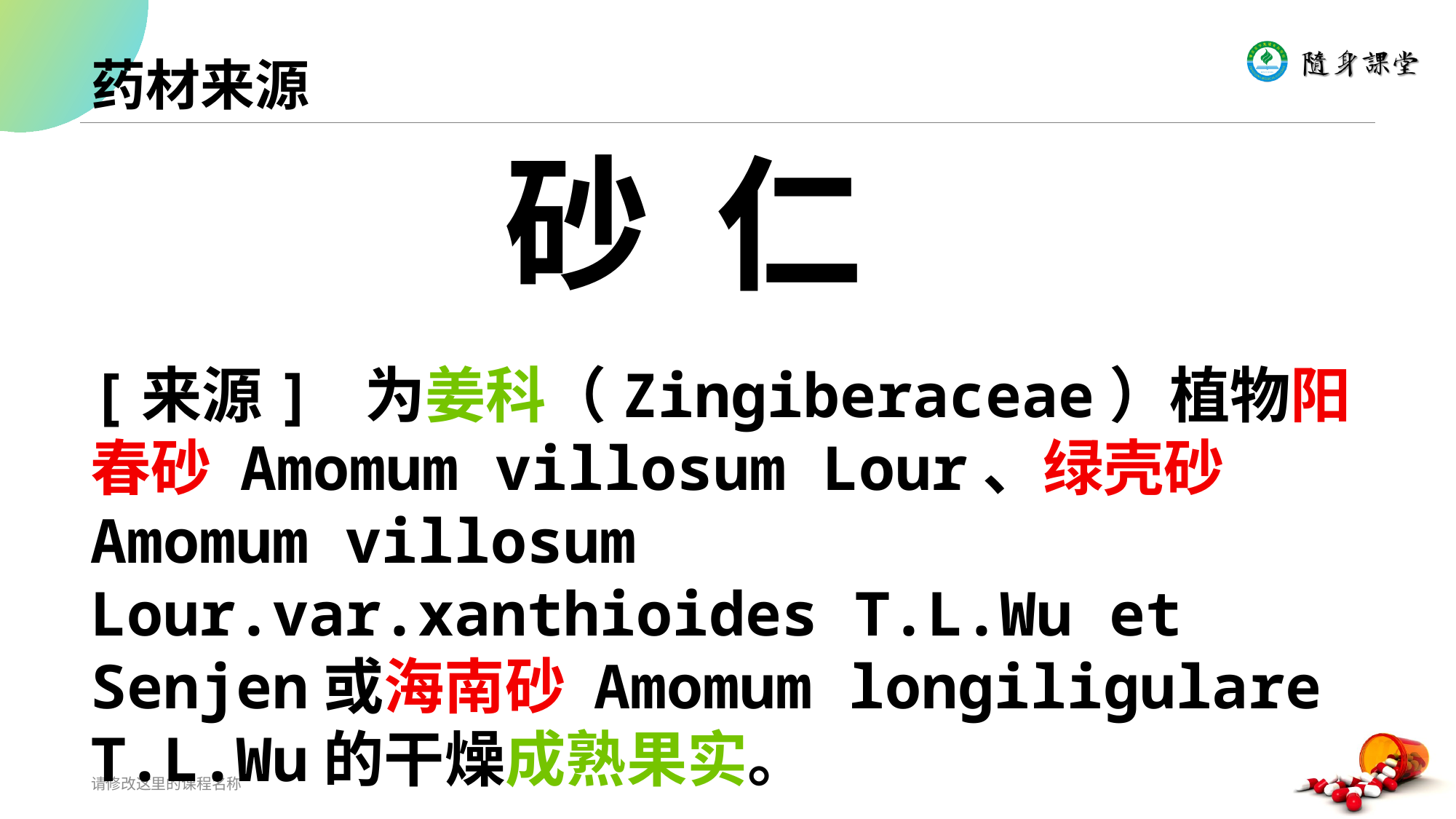

# 药材来源
 砂  仁

[来源] 为姜科（Zingiberaceae）植物阳春砂 Amomum villosum Lour、绿壳砂Amomum villosum Lour.var.xanthioides T.L.Wu et Senjen或海南砂 Amomum longiligulare T.L.Wu的干燥成熟果实。
请修改这里的课程名称
4